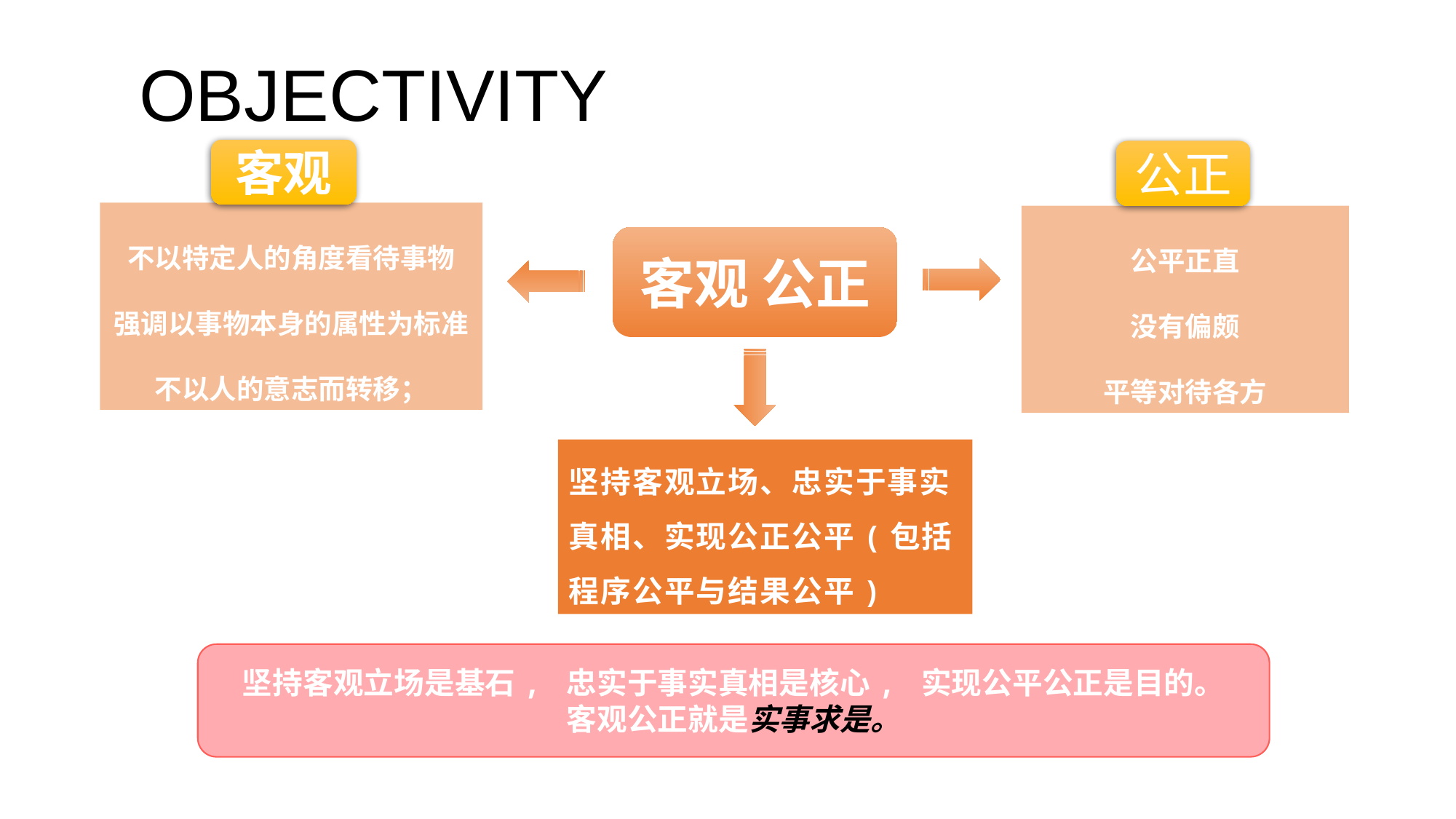

OBJECTIVITY
客观
公正
不以特定人的角度看待事物
强调以事物本身的属性为标准
不以人的意志而转移；
公平正直
没有偏颇
平等对待各方
客观 公正

坚持客观立场、忠实于事实真相、实现公正公平(包括程序公平与结果公平)
坚持客观立场是基石, 忠实于事实真相是核心, 实现公平公正是目的。
客观公正就是实事求是。
30